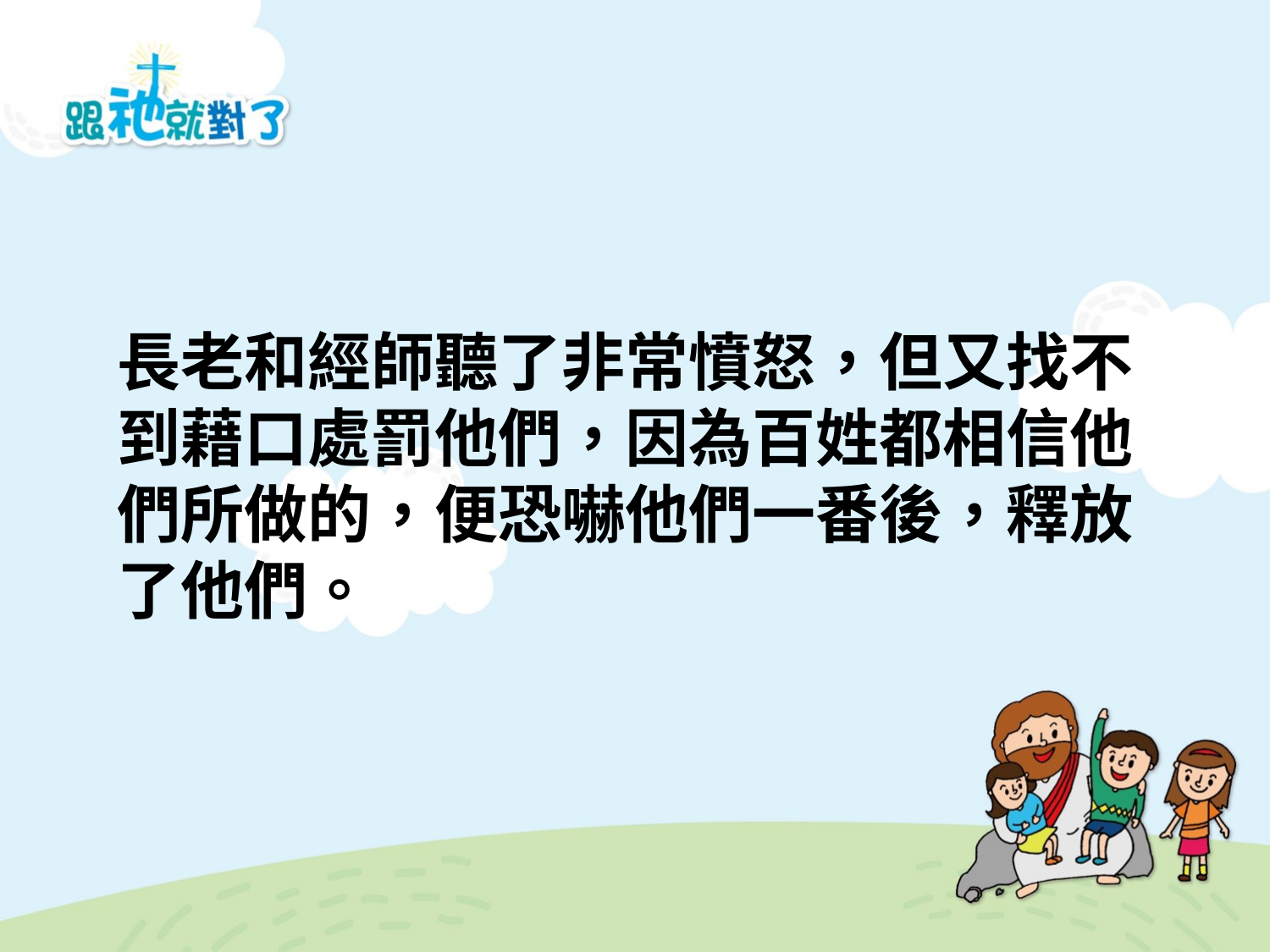

長老和經師聽了非常憤怒，但又找不到藉口處罰他們，因為百姓都相信他們所做的，便恐嚇他們一番後，釋放了他們。